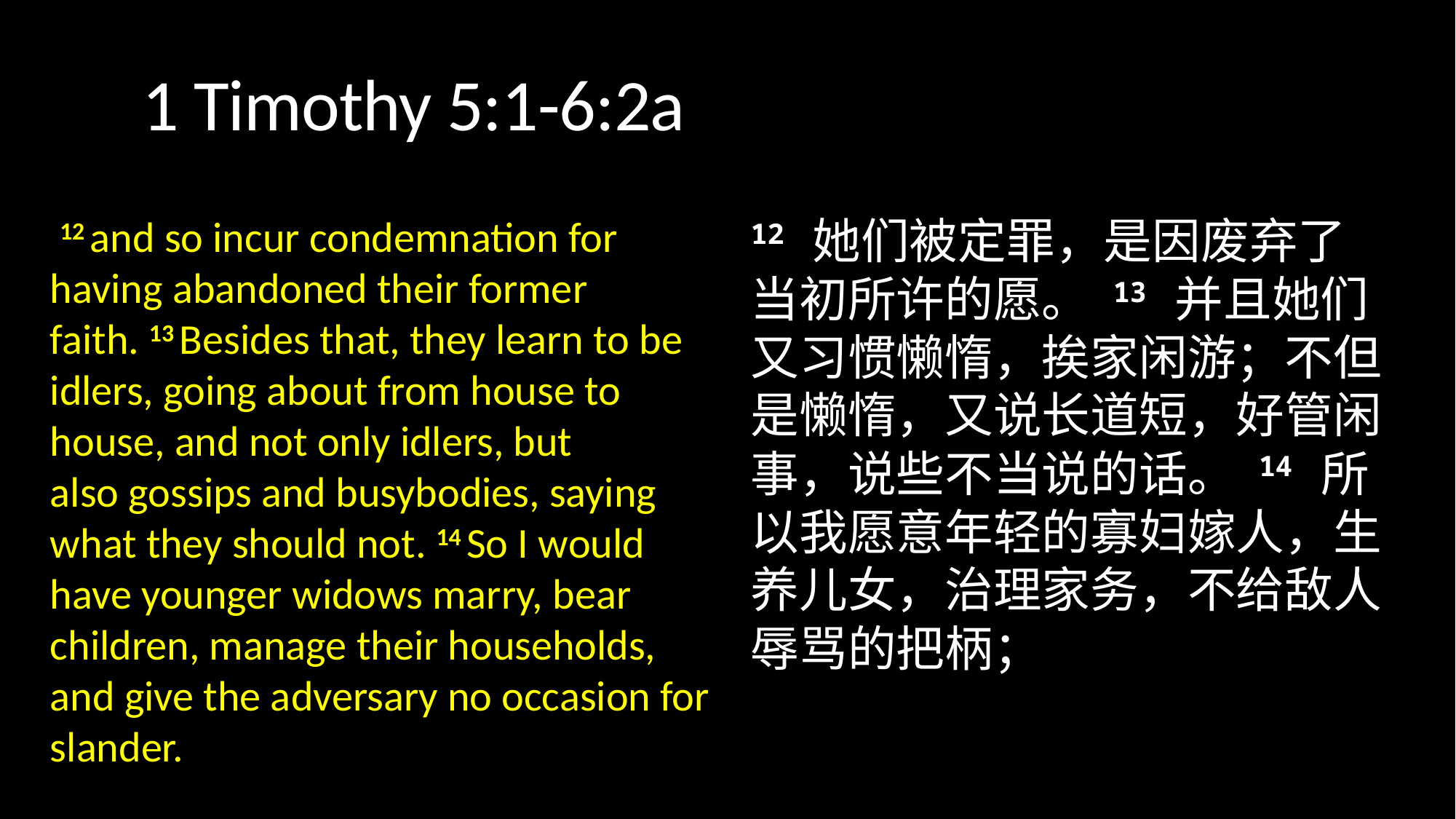

# 1 Timothy 5:1-6:2a
 12 and so incur condemnation for having abandoned their former faith. 13 Besides that, they learn to be idlers, going about from house to house, and not only idlers, but also gossips and busybodies, saying what they should not. 14 So I would have younger widows marry, bear children, manage their households, and give the adversary no occasion for slander.
12 她们被定罪，是因废弃了当初所许的愿。 13 并且她们又习惯懒惰，挨家闲游；不但是懒惰，又说长道短，好管闲事，说些不当说的话。 14 所以我愿意年轻的寡妇嫁人，生养儿女，治理家务，不给敌人辱骂的把柄；